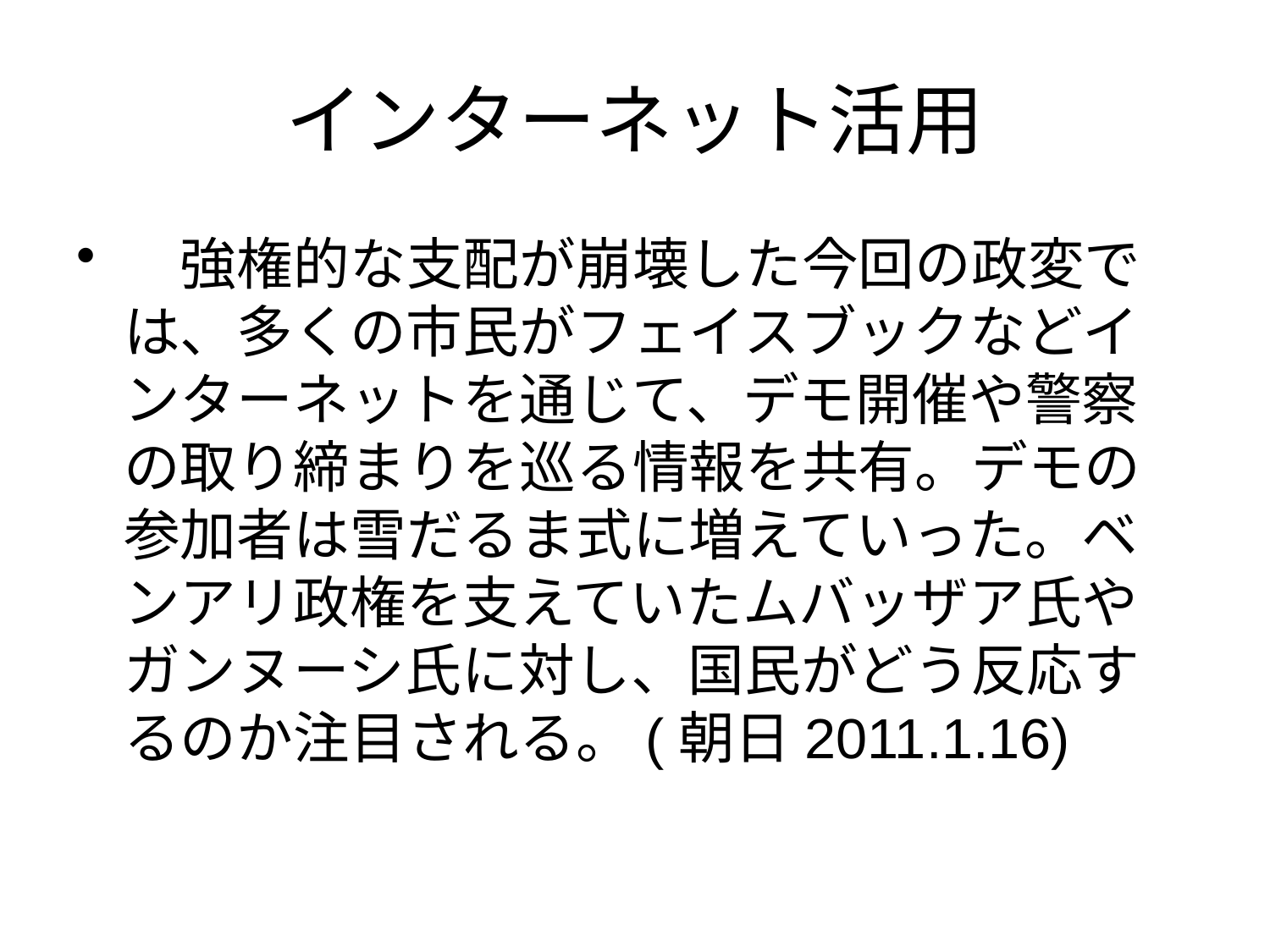

# インターネット活用
　強権的な支配が崩壊した今回の政変では、多くの市民がフェイスブックなどインターネットを通じて、デモ開催や警察の取り締まりを巡る情報を共有。デモの参加者は雪だるま式に増えていった。ベンアリ政権を支えていたムバッザア氏やガンヌーシ氏に対し、国民がどう反応するのか注目される。(朝日2011.1.16)